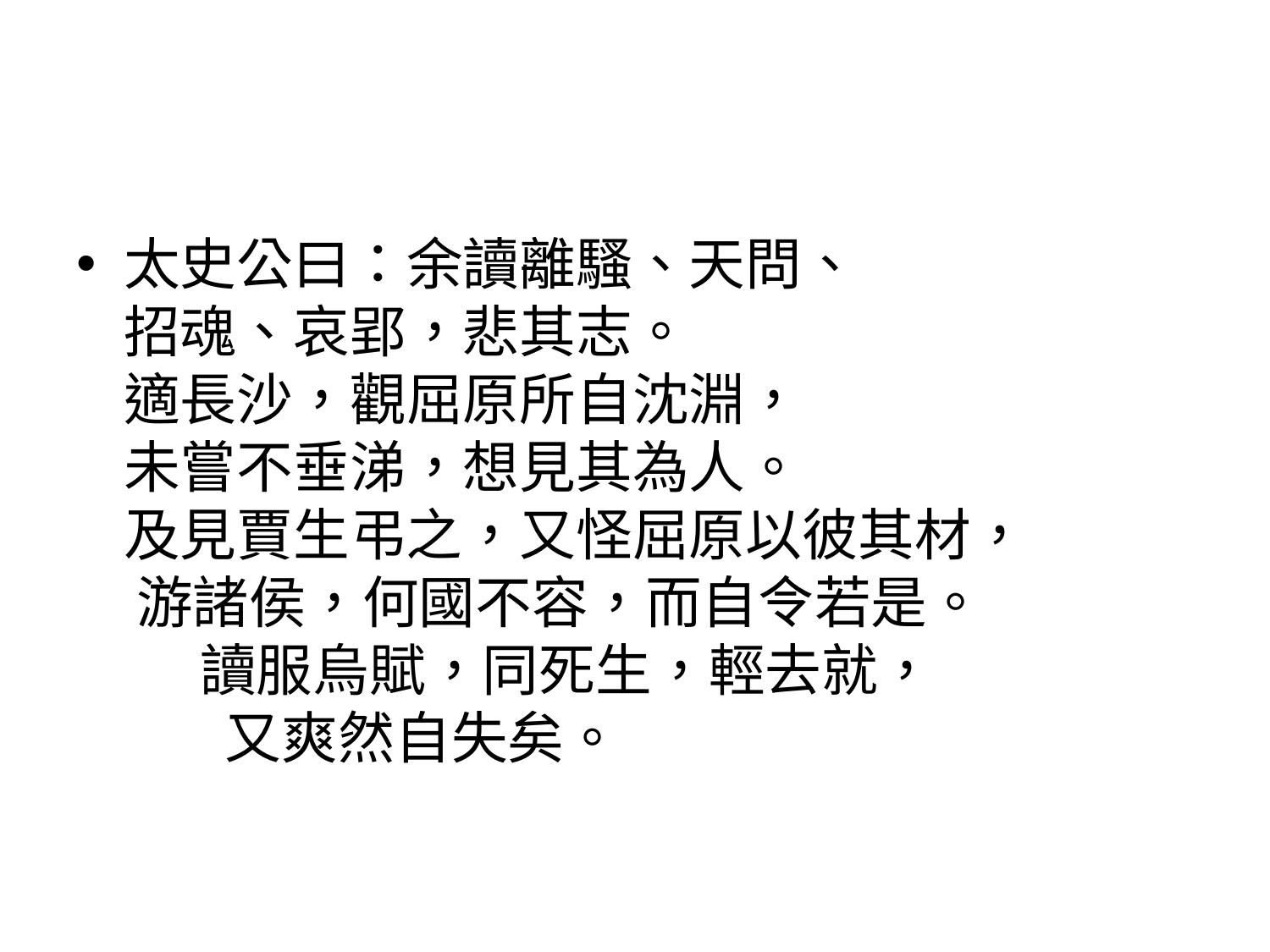

#
太史公曰：余讀離騷、天問、                         招魂、哀郢，悲其志。                                    適長沙，觀屈原所自沈淵，                           未嘗不垂涕，想見其為人。                             及見賈生弔之，又怪屈原以彼其材，               游諸侯，何國不容，而自令若是。                       讀服烏賦，同死生，輕去就，                             又爽然自失矣。